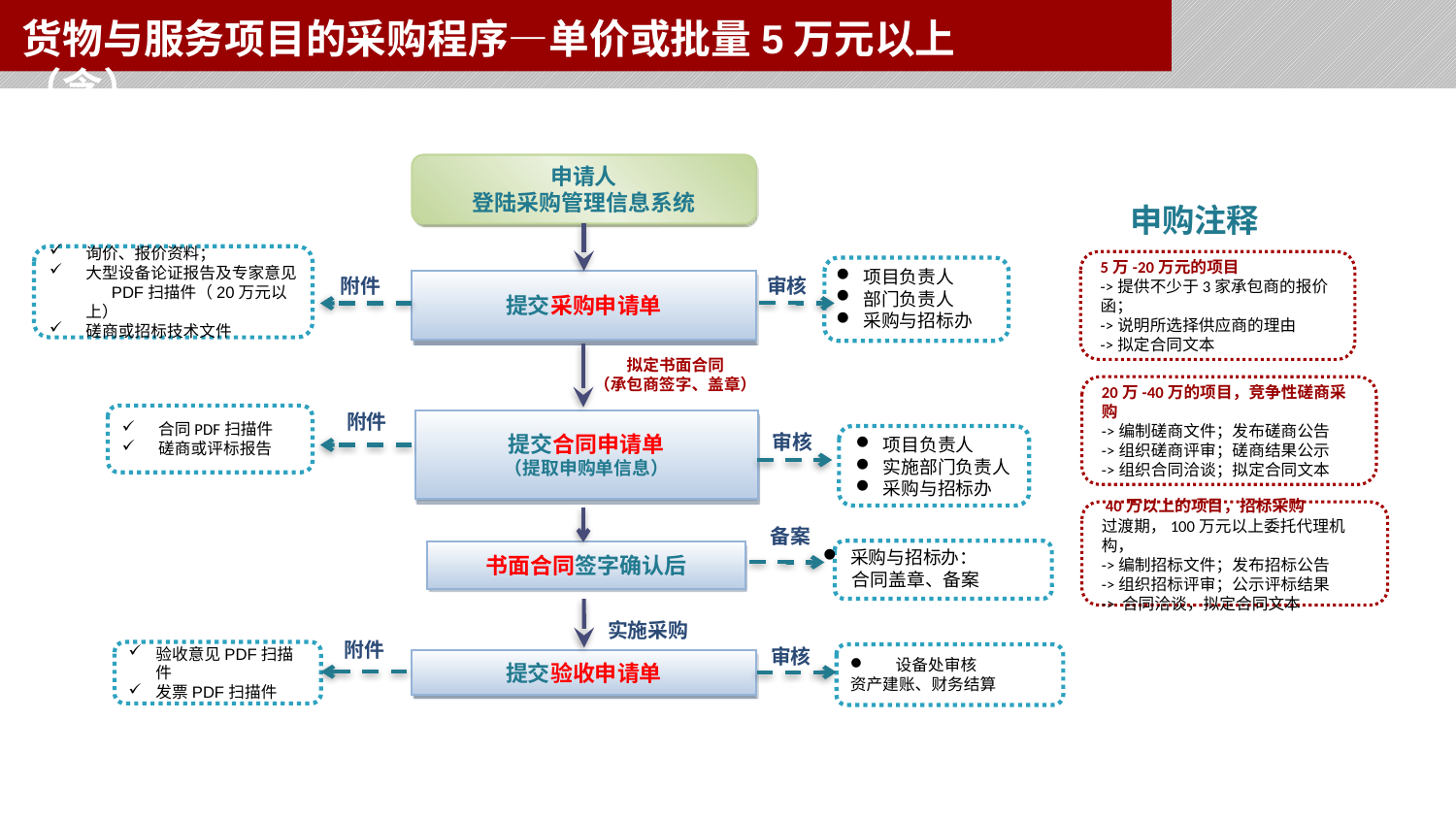

货物与服务项目的采购程序—单价或批量5万元以上（含）
申请人
登陆采购管理信息系统
申购注释
询价、报价资料；
大型设备论证报告及专家意见       PDF扫描件（20万元以上）
磋商或招标技术文件
5万-20万元的项目
->提供不少于3家承包商的报价函；
->说明所选择供应商的理由
->拟定合同文本

项目负责人
部门负责人
采购与招标办
附件
审核
提交采购申请单
拟定书面合同
（承包商签字、盖章）
20万-40万的项目，竞争性磋商采购
->编制磋商文件；发布磋商公告
->组织磋商评审；磋商结果公示
->组织合同洽谈；拟定合同文本
附件
合同PDF扫描件
磋商或评标报告
提交合同申请单
（提取申购单信息）
审核

项目负责人
实施部门负责人
采购与招标办
 40万以上的项目，招标采购
过渡期，100万元以上委托代理机构，
->编制招标文件；发布招标公告
->组织招标评审；公示评标结果
-> 合同洽谈，拟定合同文本
备案

采购与招标办：
      合同盖章、备案
书面合同签字确认后
实施采购
附件
审核
验收意见PDF扫描件
发票PDF扫描件
  设备处审核
资产建账、财务结算
提交验收申请单